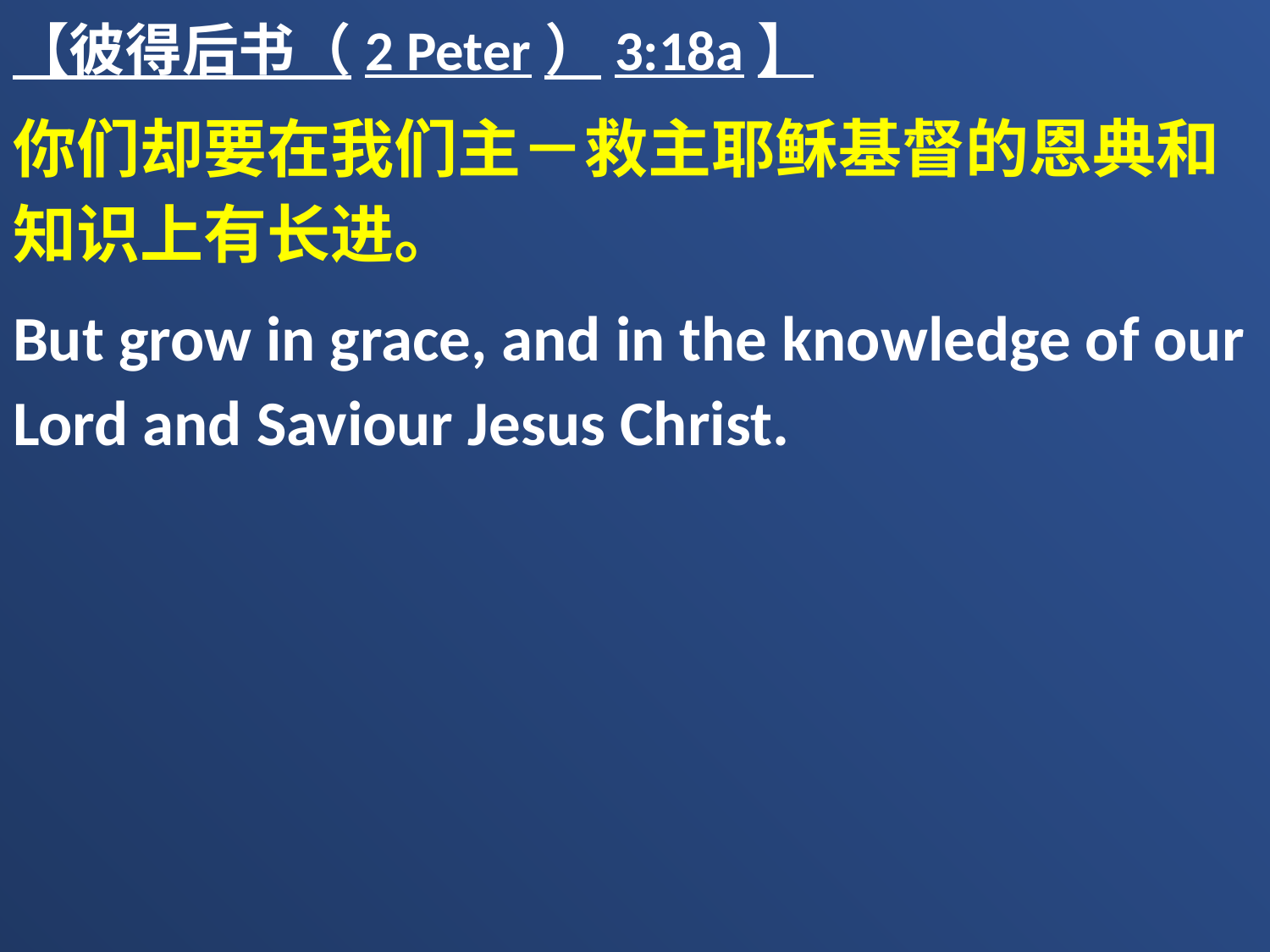

【彼得后书（2 Peter）3:18a】
你们却要在我们主－救主耶稣基督的恩典和知识上有长进。
But grow in grace, and in the knowledge of our Lord and Saviour Jesus Christ.